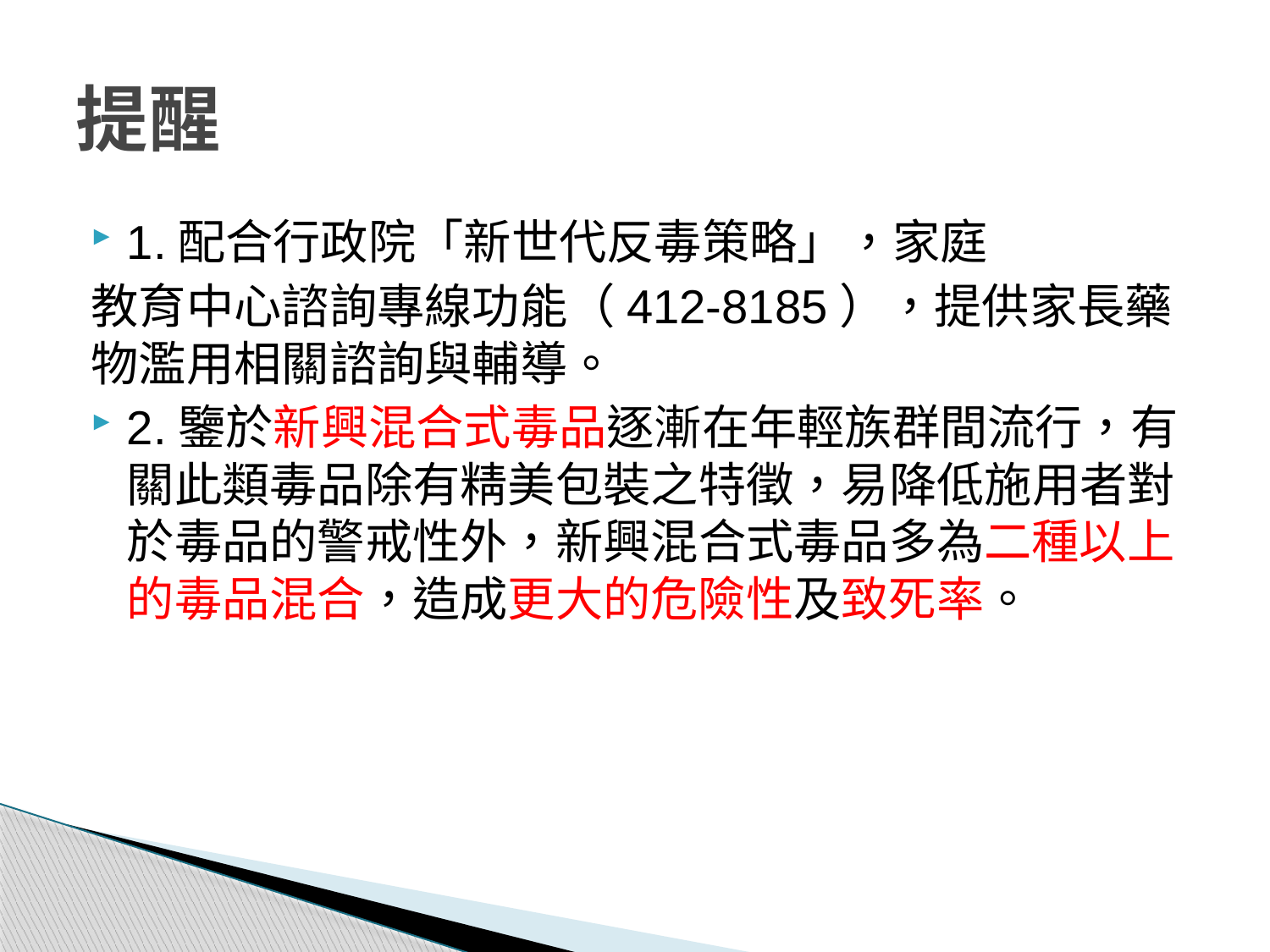

# 提醒
1.配合行政院「新世代反毒策略」，家庭
教育中心諮詢專線功能（412-8185），提供家長藥物濫用相關諮詢與輔導。
2.鑒於新興混合式毒品逐漸在年輕族群間流行，有關此類毒品除有精美包裝之特徵，易降低施用者對於毒品的警戒性外，新興混合式毒品多為二種以上的毒品混合，造成更大的危險性及致死率。